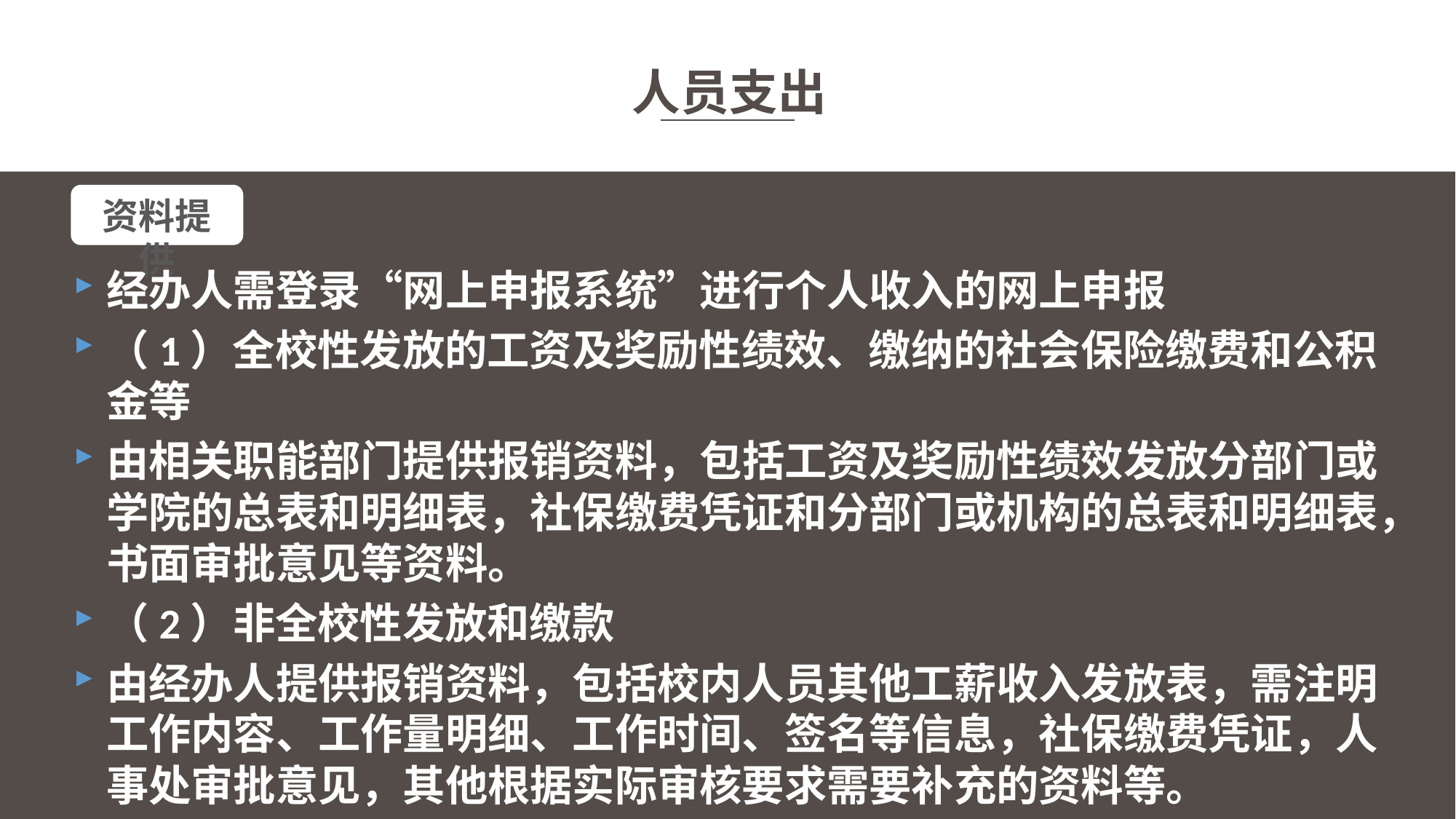

人员支出

资料提供
经办人需登录“网上申报系统”进行个人收入的网上申报
（1）全校性发放的工资及奖励性绩效、缴纳的社会保险缴费和公积金等
由相关职能部门提供报销资料，包括工资及奖励性绩效发放分部门或学院的总表和明细表，社保缴费凭证和分部门或机构的总表和明细表，书面审批意见等资料。
（2）非全校性发放和缴款
由经办人提供报销资料，包括校内人员其他工薪收入发放表，需注明工作内容、工作量明细、工作时间、签名等信息，社保缴费凭证，人事处审批意见，其他根据实际审核要求需要补充的资料等。